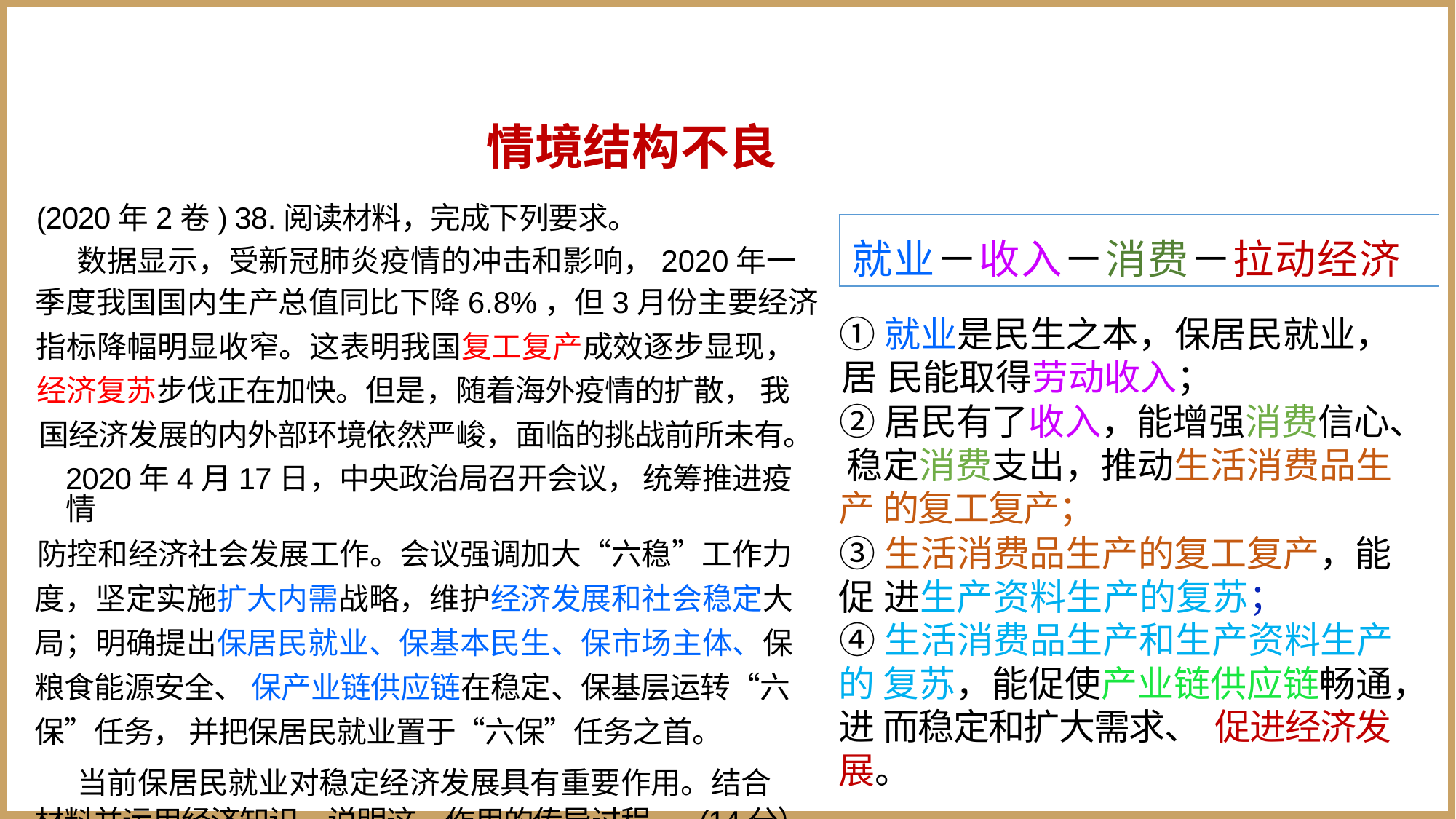

情境结构不良

(2020年2卷) 38.阅读材料，完成下列要求。
数据显示，受新冠肺炎疫情的冲击和影响，2020年一
季度我国国内生产总值同比下降6.8%，但3月份主要经济
指标降幅明显收窄。这表明我国复工复产成效逐步显现，
经济复苏步伐正在加快。但是，随着海外疫情的扩散， 我
国经济发展的内外部环境依然严峻，面临的挑战前所未有。
2020年4月17日，中央政治局召开会议， 统筹推进疫情
防控和经济社会发展工作。会议强调加大“六稳”工作力  度，坚定实施扩大内需战略，维护经济发展和社会稳定大  局；明确提出保居民就业、保基本民生、保市场主体、保  粮食能源安全、 保产业链供应链在稳定、保基层运转“六  保”任务， 并把保居民就业置于“六保”任务之首。

当前保居民就业对稳定经济发展具有重要作用。结合      材料并运用经济知识，说明这一作用的传导过程。  (14分）
| 就业－收入－消费－拉动经济 |
| --- |

①就业是民生之本，保居民就业，居 民能取得劳动收入；
②居民有了收入，能增强消费信心、 稳定消费支出，推动生活消费品生产 的复工复产；
③生活消费品生产的复工复产，能促 进生产资料生产的复苏；
④生活消费品生产和生产资料生产的 复苏，能促使产业链供应链畅通，进 而稳定和扩大需求、  促进经济发展。